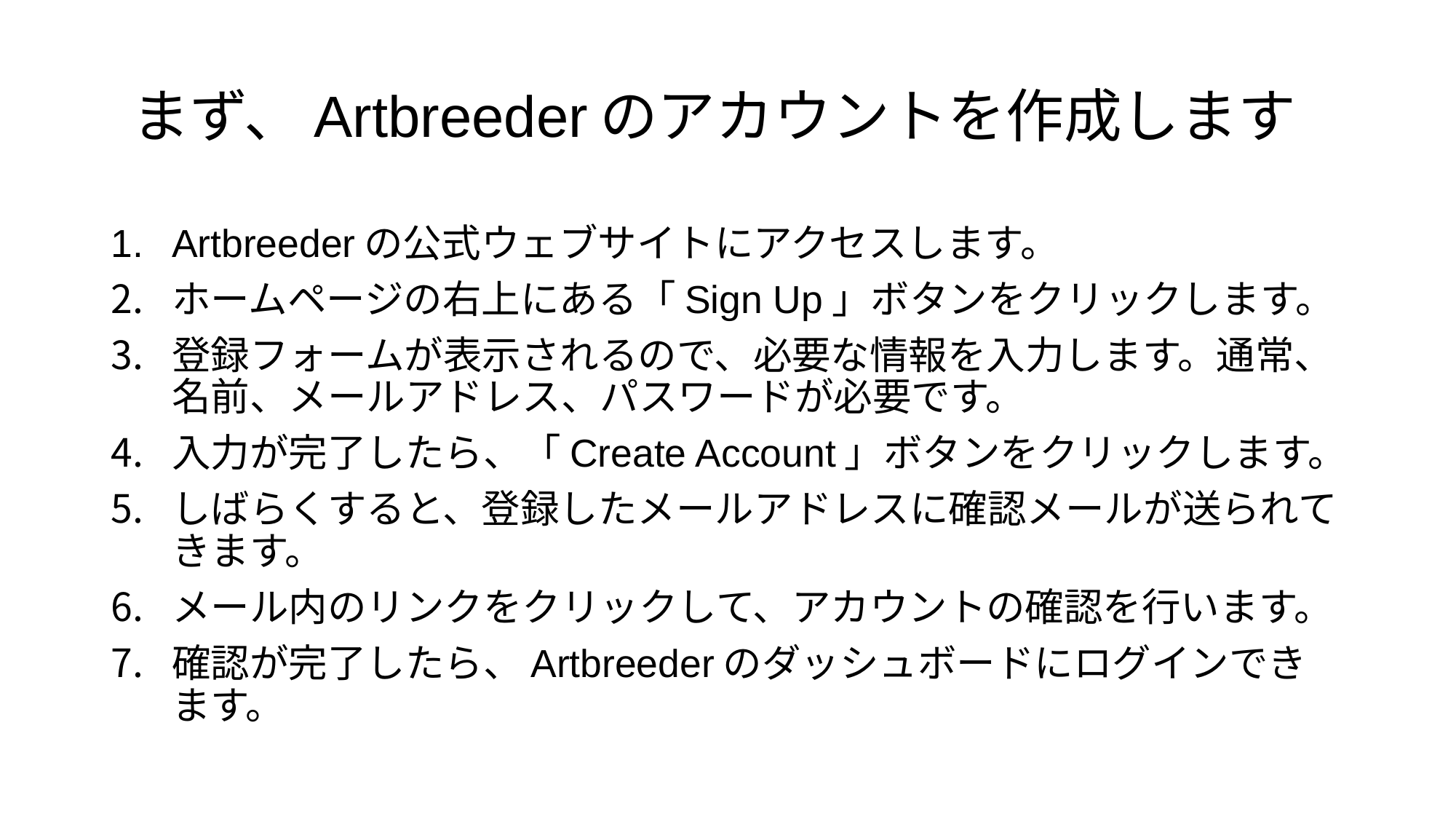

# まず、Artbreederのアカウントを作成します
Artbreederの公式ウェブサイトにアクセスします。
ホームページの右上にある「Sign Up」ボタンをクリックします。
登録フォームが表示されるので、必要な情報を入力します。通常、名前、メールアドレス、パスワードが必要です。
入力が完了したら、「Create Account」ボタンをクリックします。
しばらくすると、登録したメールアドレスに確認メールが送られてきます。
メール内のリンクをクリックして、アカウントの確認を行います。
確認が完了したら、Artbreederのダッシュボードにログインできます。